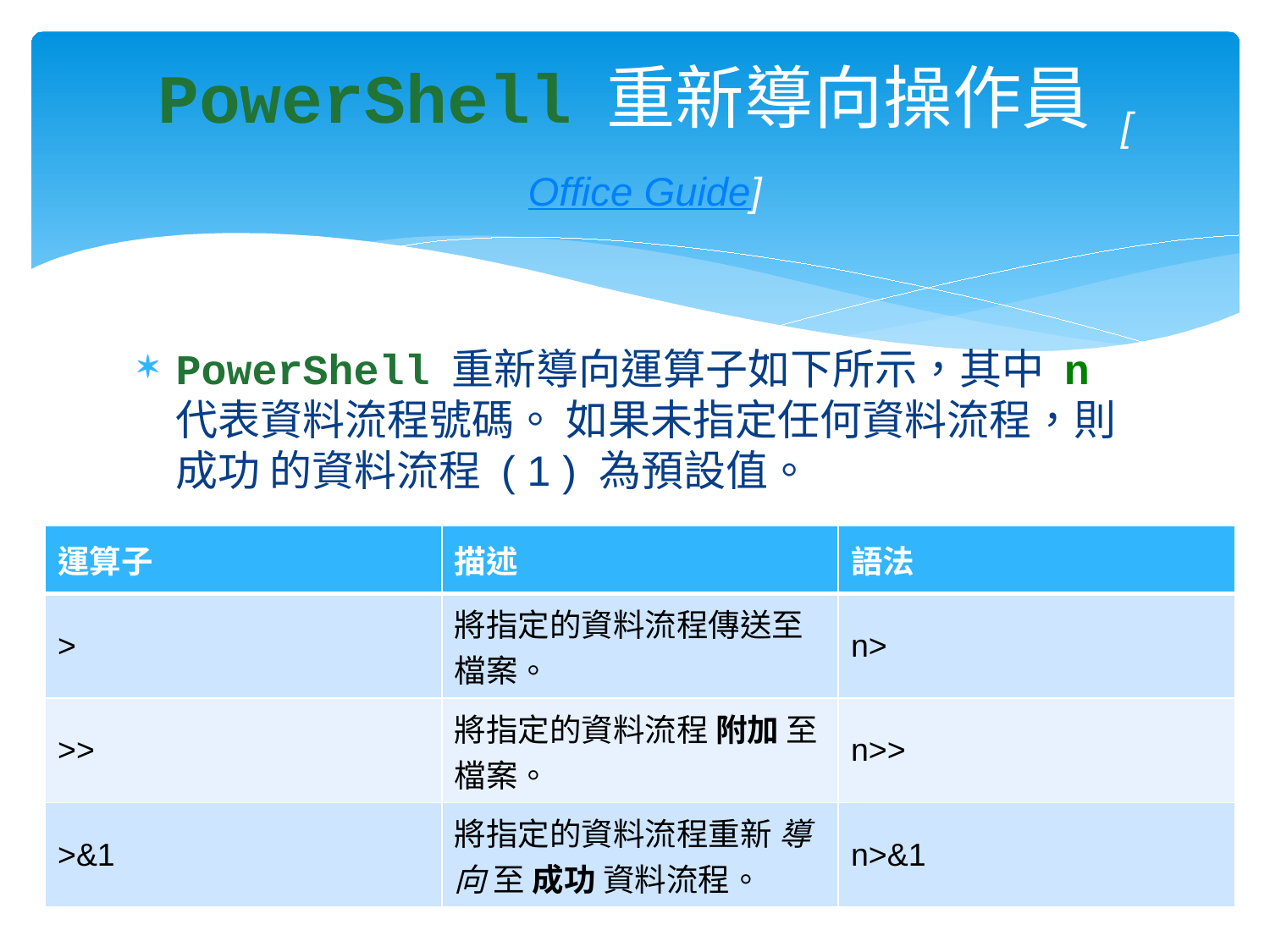

# PowerShell 重新導向操作員 [Office Guide]
PowerShell 重新導向運算子如下所示，其中 n 代表資料流程號碼。 如果未指定任何資料流程，則 成功 的資料流程 ( 1 ) 為預設值。
| 運算子 | 描述 | 語法 |
| --- | --- | --- |
| > | 將指定的資料流程傳送至檔案。 | n> |
| >> | 將指定的資料流程 附加 至檔案。 | n>> |
| >&1 | 將指定的資料流程重新 導向 至 成功 資料流程。 | n>&1 |
60